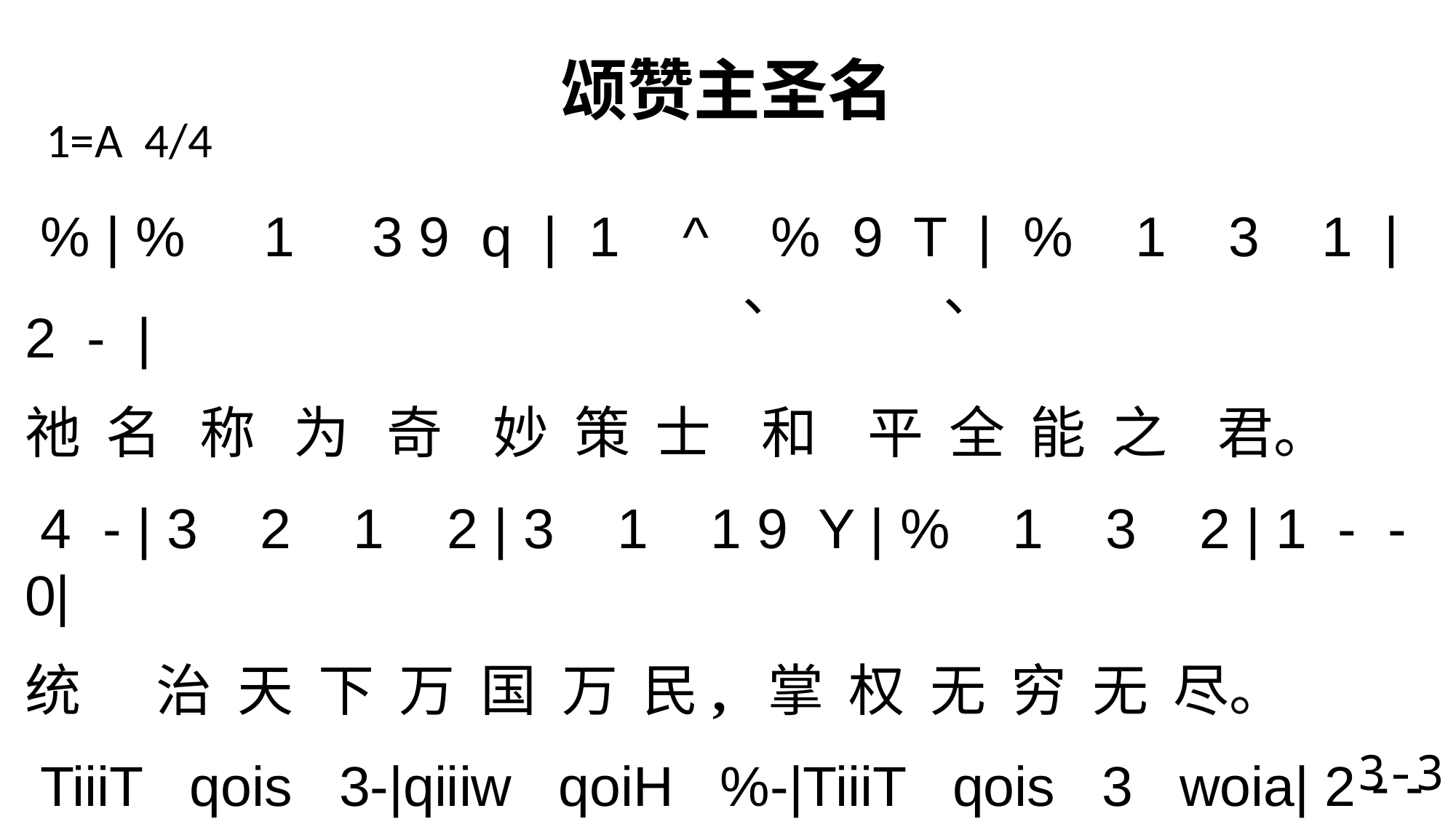

# 颂赞主圣名
1=A  4/4
 % | %     1     3 9  q  |  1    ^    %  9  T  |  %    1    3    1  |  2  -  |
祂  名   称   为   奇    妙  策  士    和    平  全  能  之    君。
 4  - | 3    2    1    2 | 3    1    1 9  Y | %    1    3    2 | 1  -  -  0|
统      治  天  下  万  国  万  民,  掌  权  无  穷  无  尽。
 TiiiT   qois   3-|qiiiw   qoiH   %-|TiiiT   qois   3   woia| 2 - -0|
颂 赞 主 圣 名! 颂 赞 主 圣 名! 颂 赞 荣 耀 归 主 圣 名!
 TiiiT   qois   3-|qiiiw   qoiH   %-|TiiiT   qois   3   wois| 1 -  - \
颂 赞 主 圣 名! 颂 赞 主 圣 名! 颂 赞 荣 耀 归 主 圣 名!
、            、
3-3